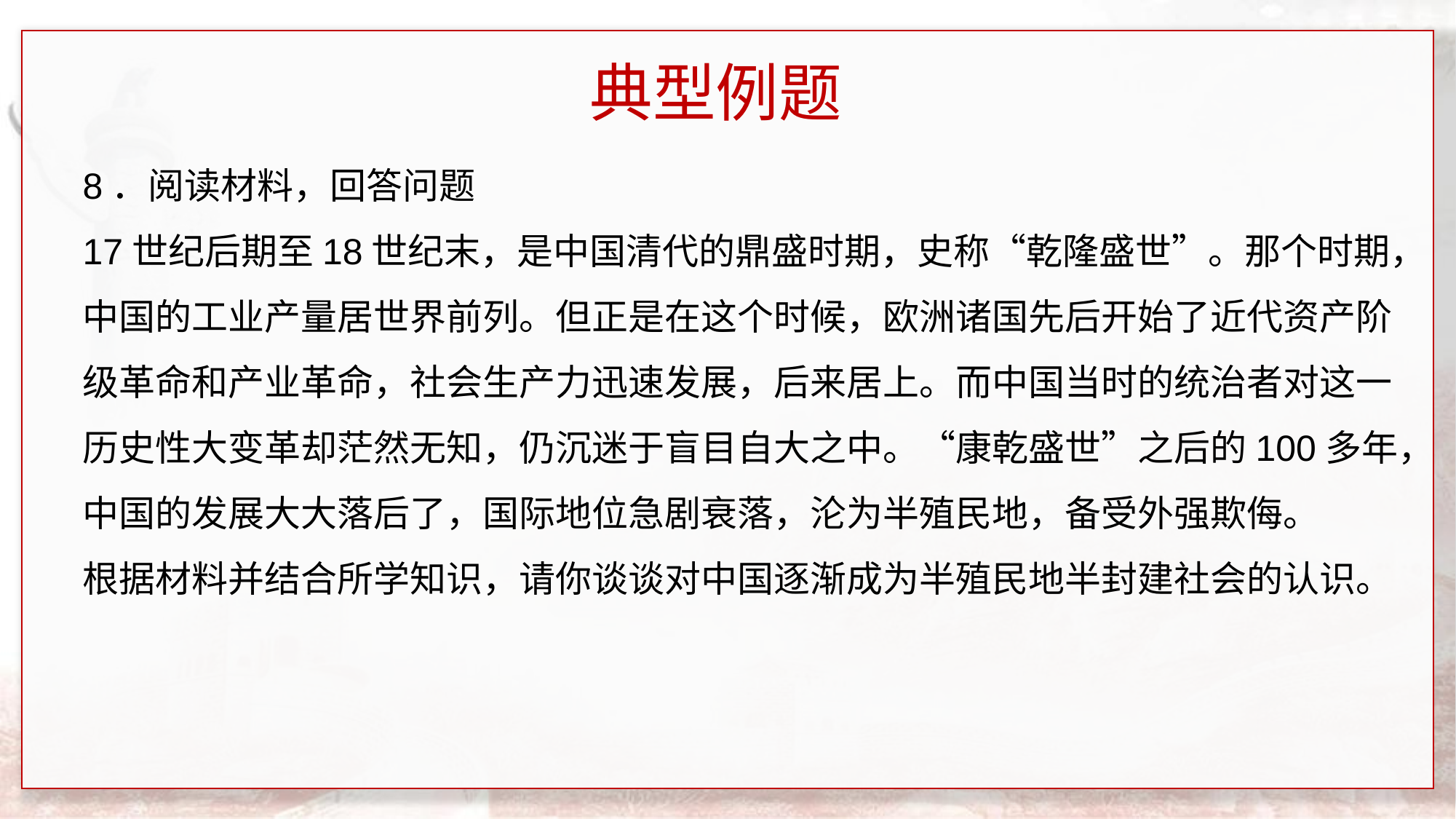

典型例题
8．阅读材料，回答问题
17世纪后期至18世纪末，是中国清代的鼎盛时期，史称“乾隆盛世”。那个时期，中国的工业产量居世界前列。但正是在这个时候，欧洲诸国先后开始了近代资产阶级革命和产业革命，社会生产力迅速发展，后来居上。而中国当时的统治者对这一历史性大变革却茫然无知，仍沉迷于盲目自大之中。“康乾盛世”之后的100多年，中国的发展大大落后了，国际地位急剧衰落，沦为半殖民地，备受外强欺侮。
根据材料并结合所学知识，请你谈谈对中国逐渐成为半殖民地半封建社会的认识。